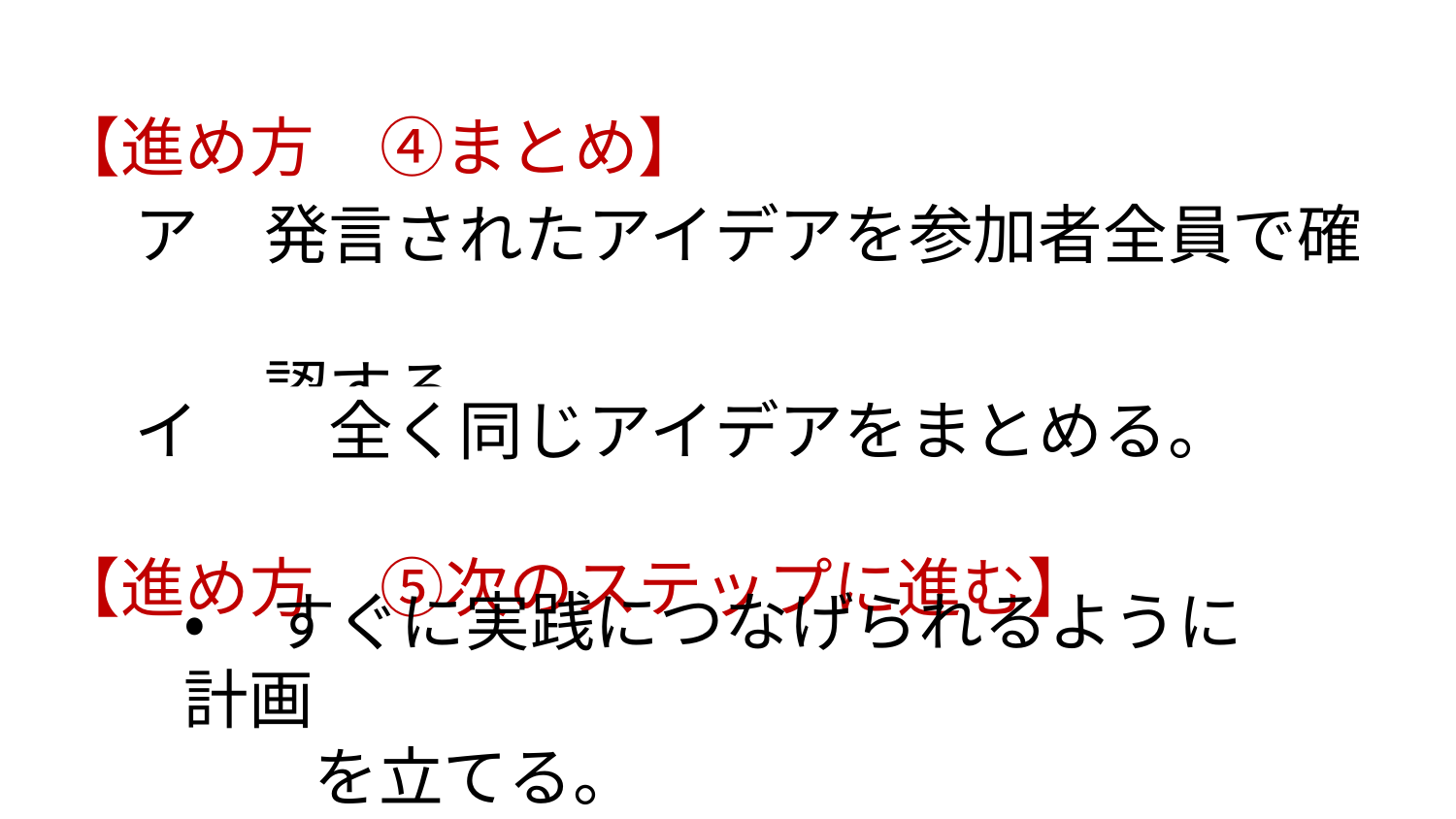

【進め方　④まとめ】
ア　発言されたアイデアを参加者全員で確
　　認する。
イ　　全く同じアイデアをまとめる。
【進め方　⑤次のステップに進む】
・　すぐに実践につなげられるように計画
　　を立てる。